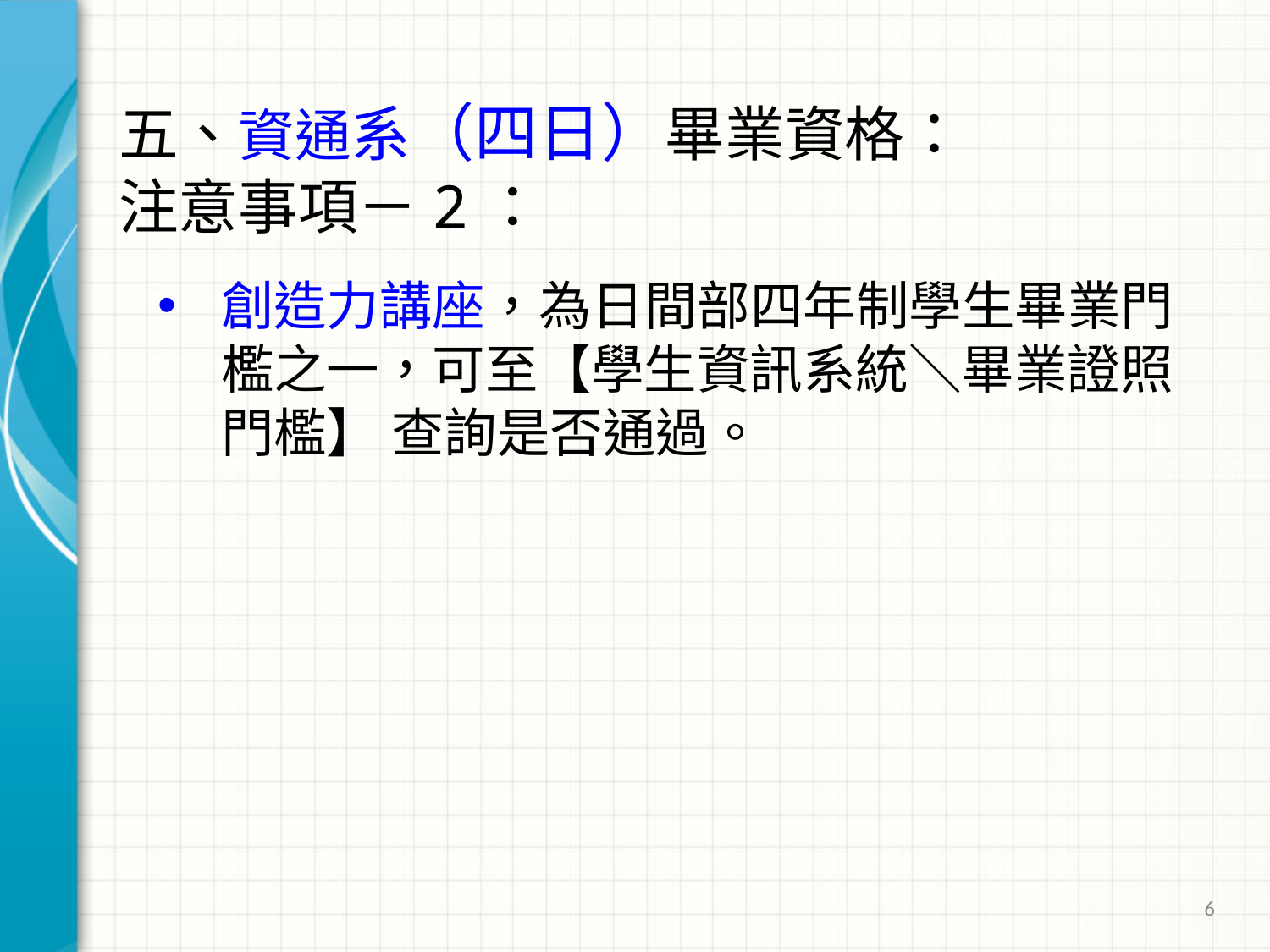

# 五、資通系（四日）畢業資格： 注意事項－2：

創造力講座，為日間部四年制學生畢業門檻之一，可至【學生資訊系統＼畢業證照門檻】 查詢是否通過。

6